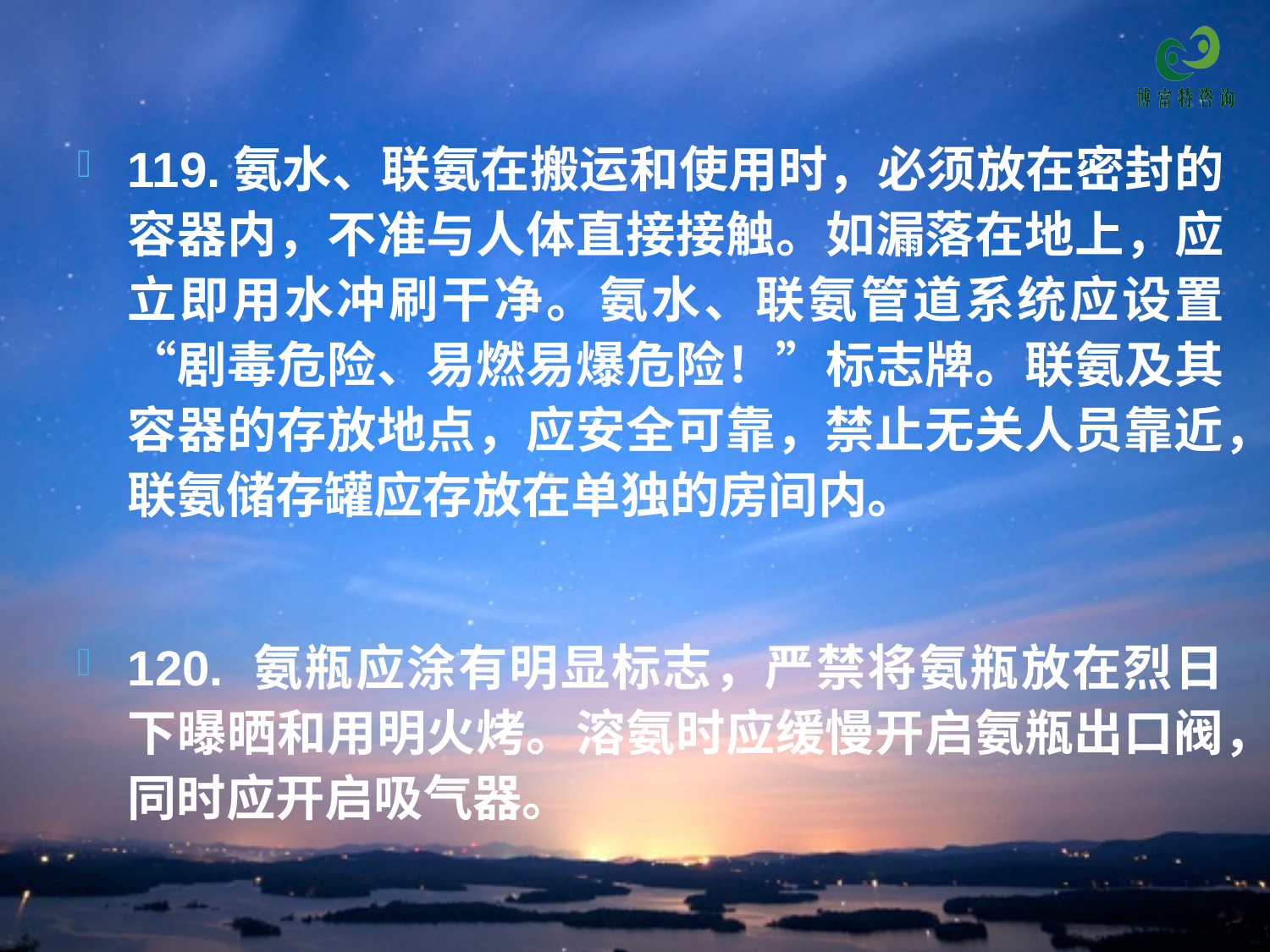

119.氨水、联氨在搬运和使用时，必须放在密封的容器内，不准与人体直接接触。如漏落在地上，应立即用水冲刷干净。氨水、联氨管道系统应设置“剧毒危险、易燃易爆危险！”标志牌。联氨及其容器的存放地点，应安全可靠，禁止无关人员靠近，联氨储存罐应存放在单独的房间内。

120. 氨瓶应涂有明显标志，严禁将氨瓶放在烈日下曝晒和用明火烤。溶氨时应缓慢开启氨瓶出口阀，同时应开启吸气器。